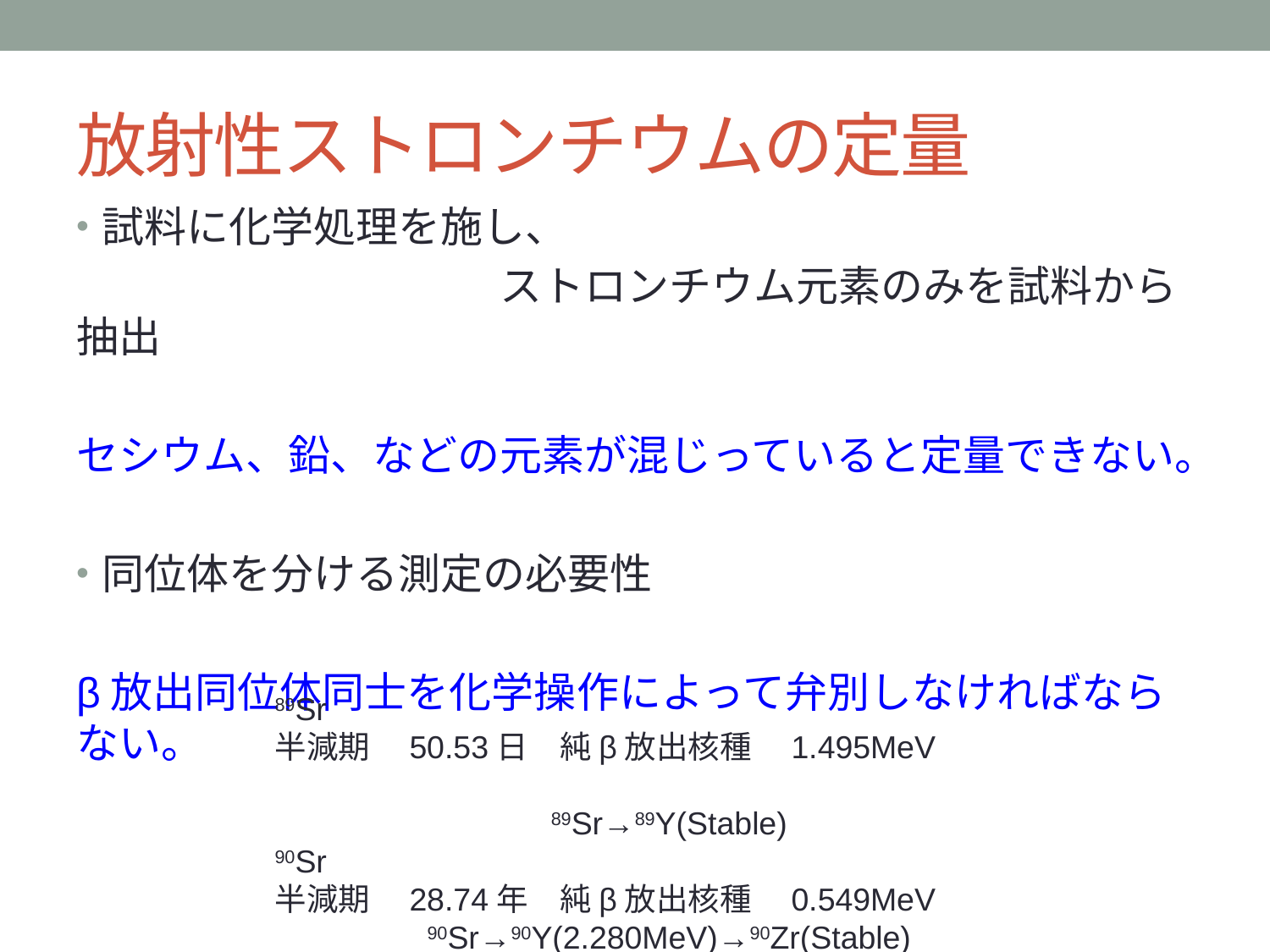

# 放射性ストロンチウムの定量
試料に化学処理を施し、
　　　　　　　　　　ストロンチウム元素のみを試料から抽出

セシウム、鉛、などの元素が混じっていると定量できない。

同位体を分ける測定の必要性

β放出同位体同士を化学操作によって弁別しなければならない。
89Sr
半減期　50.53日　純β放出核種　1.495MeV

89Sr→89Y(Stable)
90Sr
半減期　28.74年　純β放出核種　0.549MeV
90Sr→90Y(2.280MeV)→90Zr(Stable)